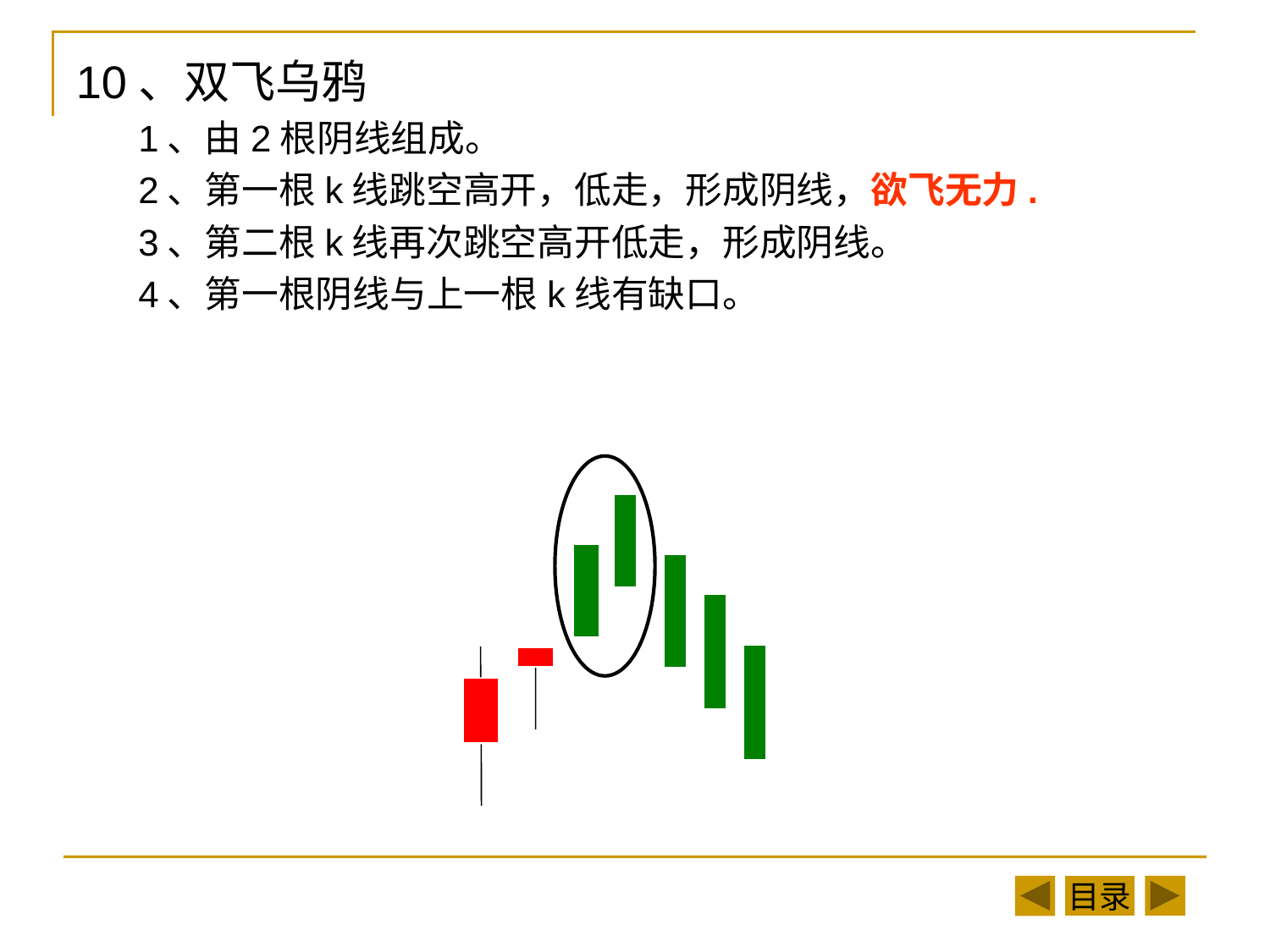

10、双飞乌鸦
      1、由2根阴线组成。
      2、第一根k线跳空高开，低走，形成阴线，欲飞无力.
      3、第二根k线再次跳空高开低走，形成阴线。
      4、第一根阴线与上一根k线有缺口。